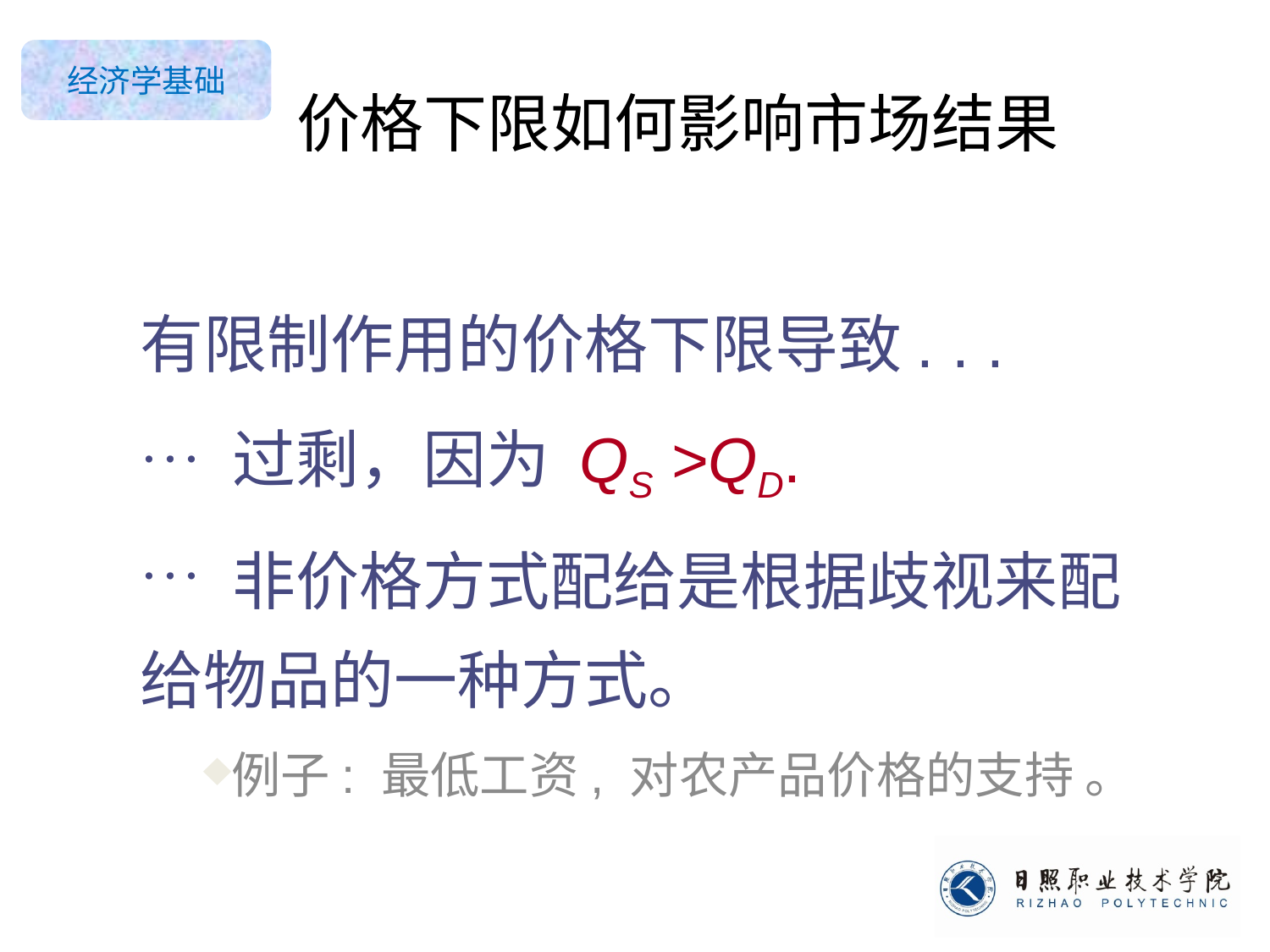

# 价格下限如何影响市场结果
有限制作用的价格下限导致. . .
 过剩，因为 QS >QD.
 非价格方式配给是根据歧视来配给物品的一种方式。
例子: 最低工资, 对农产品价格的支持 。